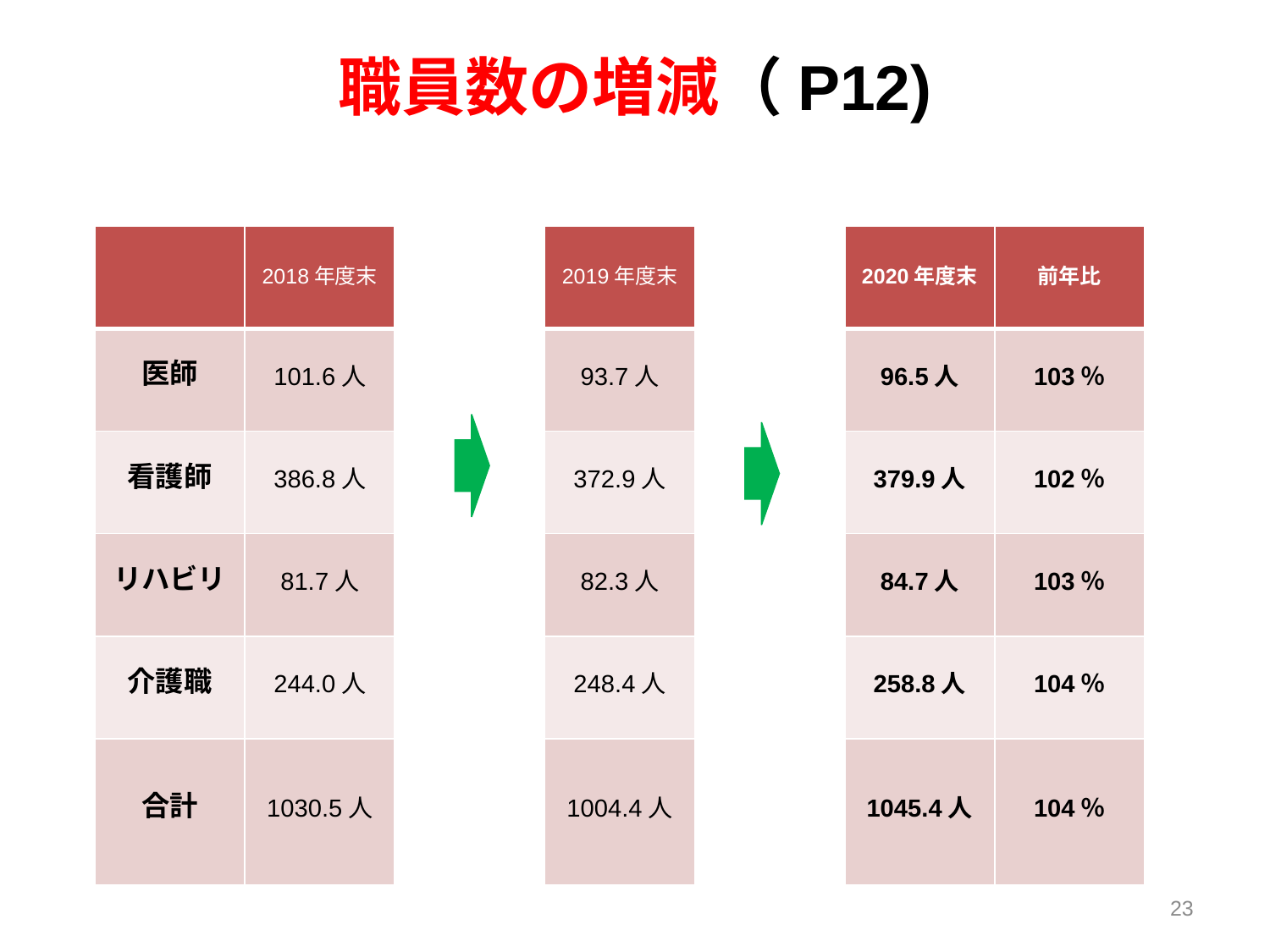

職員数の増減（P12)
|  | 2018年度末 |  | 2019年度末 |  | 2020年度末 | 前年比 |
| --- | --- | --- | --- | --- | --- | --- |
| 医師 | 101.6人 |  | 93.7人 |  | 96.5人 | 103％ |
| 看護師 | 386.8人 |  | 372.9人 |  | 379.9人 | 102％ |
| リハビリ | 81.7人 |  | 82.3人 |  | 84.7人 | 103％ |
| 介護職 | 244.0人 |  | 248.4人 |  | 258.8人 | 104％ |
| 合計 | 1030.5人 |  | 1004.4人 |  | 1045.4人 | 104％ |

23